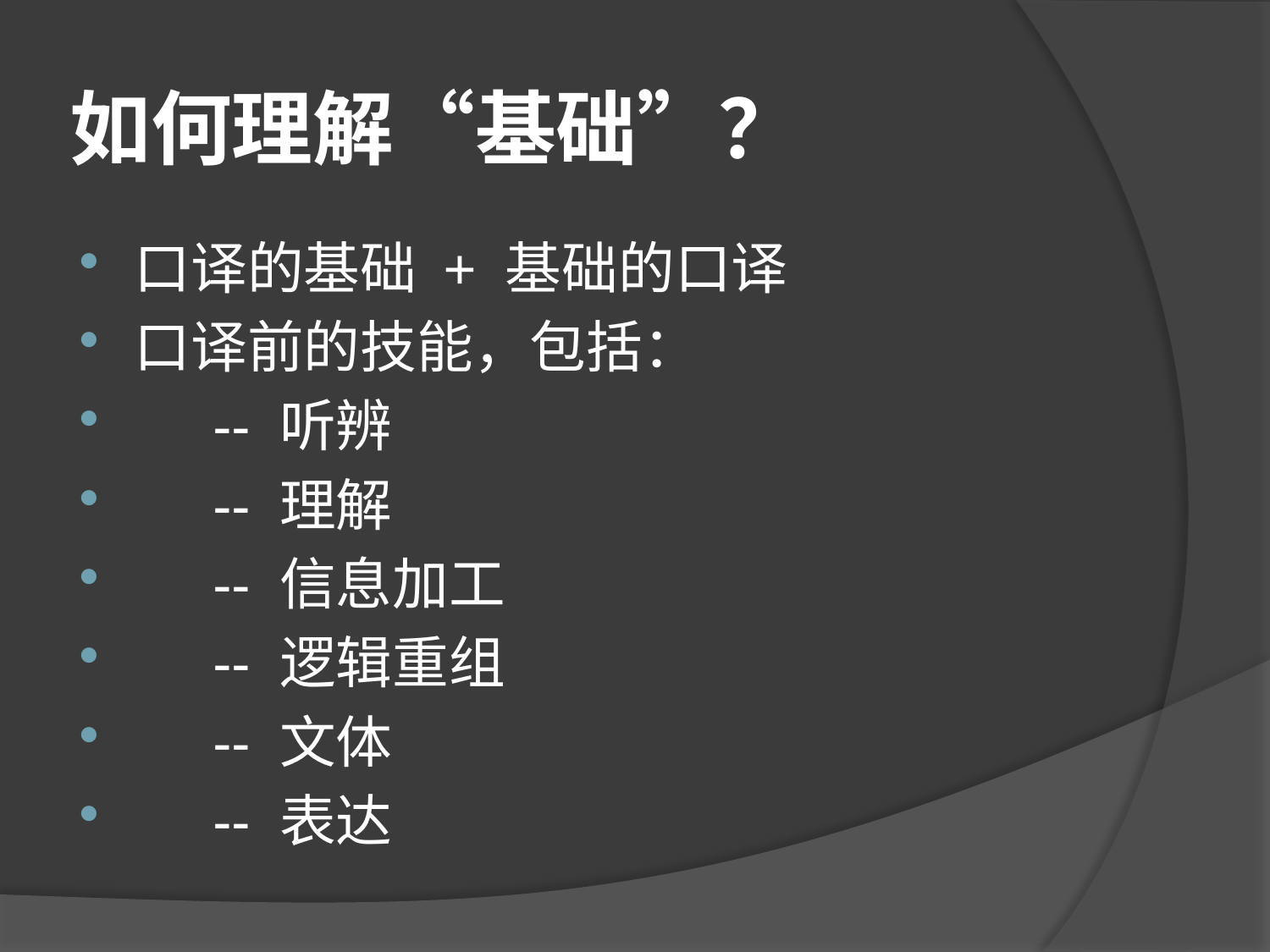

# 如何理解“基础”？
口译的基础 + 基础的口译
口译前的技能，包括：
     -- 听辨
     -- 理解
     -- 信息加工
     -- 逻辑重组
     -- 文体
     -- 表达